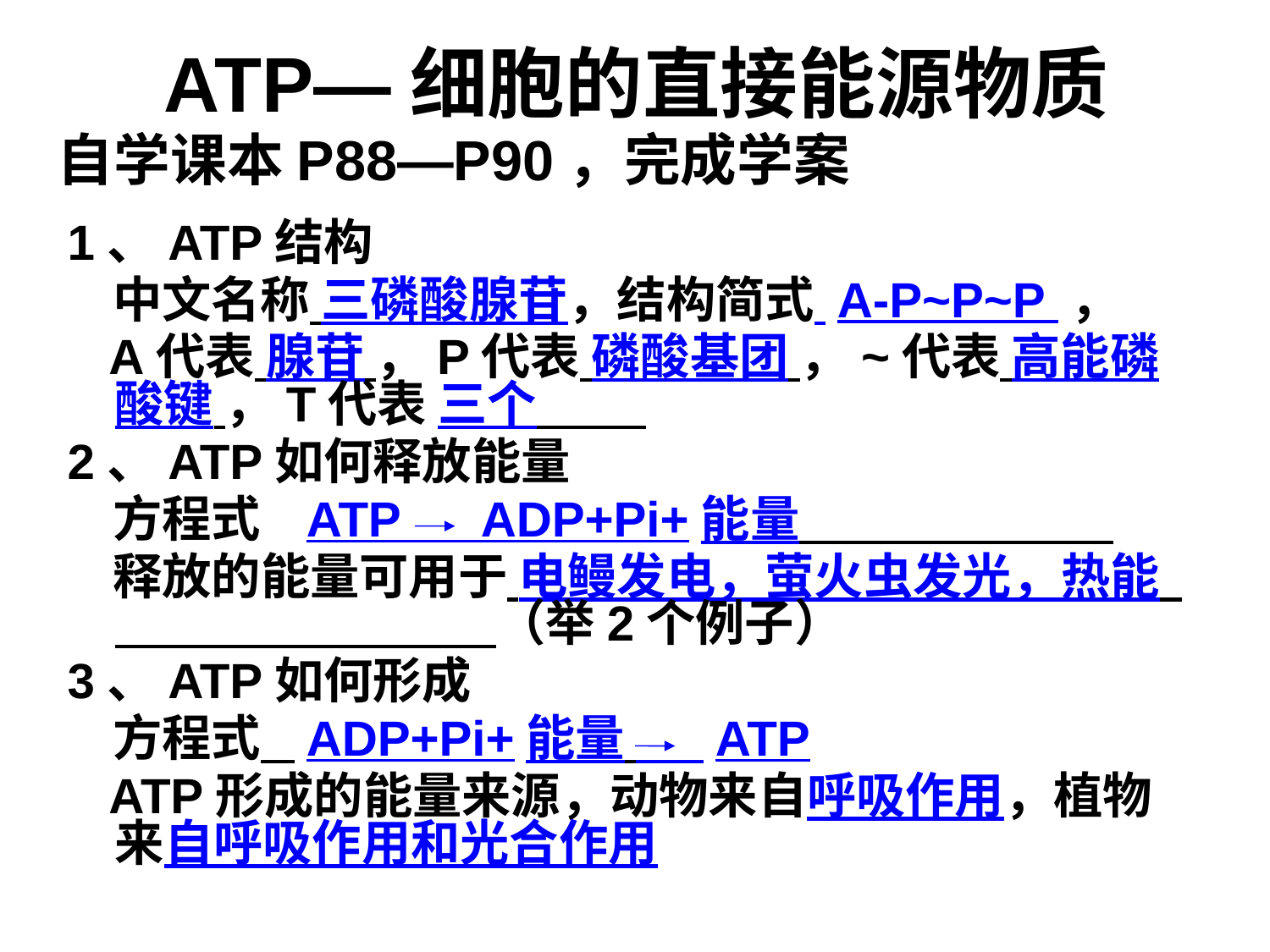

# ATP—细胞的直接能源物质
自学课本P88—P90，完成学案

1、ATP结构
   中文名称 三磷酸腺苷，结构简式 A-P~P~P ，
   A代表 腺苷 ，P代表 磷酸基团 ，~代表 高能磷酸键 ，T代表 三个
2、ATP如何释放能量
   方程式   ATP      ADP+Pi+能量
   释放的能量可用于 电鳗发电，萤火虫发光，热能                                     （举2个例子）
3、ATP如何形成
   方程式   ADP+Pi+能量       ATP
   ATP形成的能量来源，动物来自呼吸作用，植物来自呼吸作用和光合作用